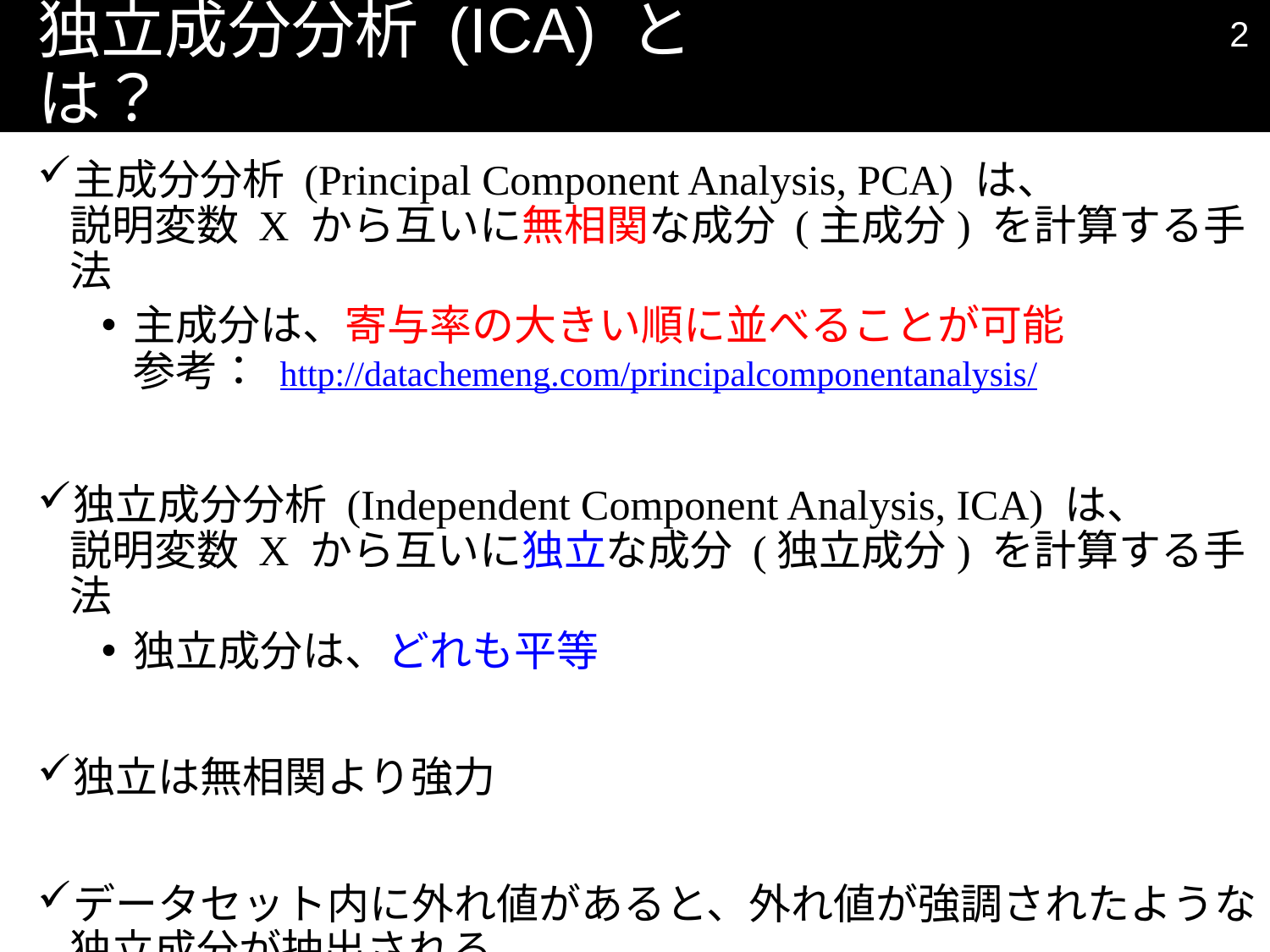

2
# 独立成分分析 (ICA) とは？
主成分分析 (Principal Component Analysis, PCA) は、
説明変数 X から互いに無相関な成分 (主成分) を計算する手法
主成分は、寄与率の大きい順に並べることが可能
参考： http://datachemeng.com/principalcomponentanalysis/

独立成分分析 (Independent Component Analysis, ICA) は、
説明変数 X から互いに独立な成分 (独立成分) を計算する手法
独立成分は、どれも平等

独立は無相関より強力

データセット内に外れ値があると、外れ値が強調されたような
独立成分が抽出される